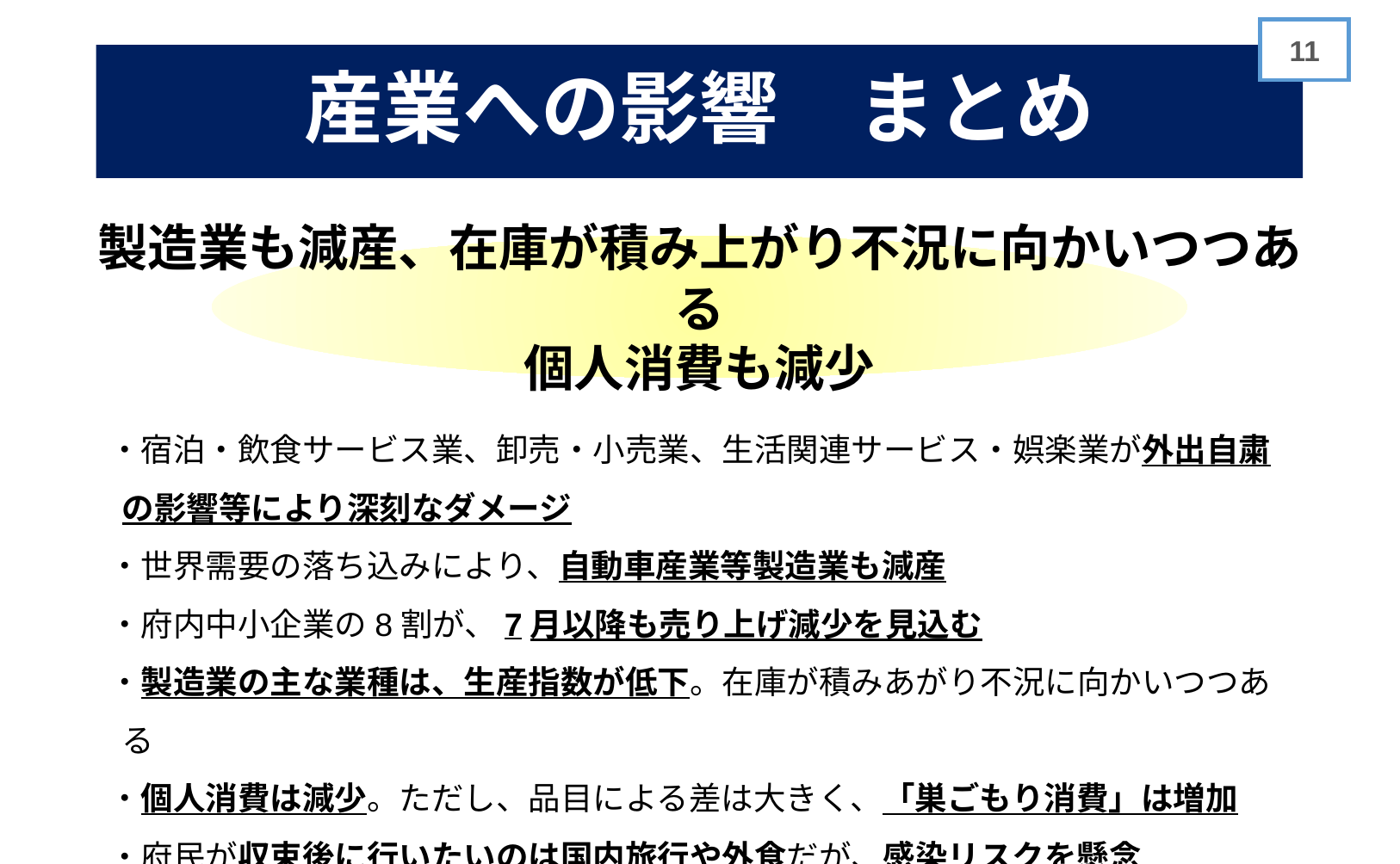

11
# 産業への影響　まとめ
製造業も減産、在庫が積み上がり不況に向かいつつある
個人消費も減少

・宿泊・飲食サービス業、卸売・小売業、生活関連サービス・娯楽業が外出自粛の影響等により深刻なダメージ
・世界需要の落ち込みにより、自動車産業等製造業も減産
・府内中小企業の8割が、7月以降も売り上げ減少を見込む
・製造業の主な業種は、生産指数が低下。在庫が積みあがり不況に向かいつつある
・個人消費は減少。ただし、品目による差は大きく、「巣ごもり消費」は増加
・府民が収束後に行いたいのは国内旅行や外食だが、感染リスクを懸念